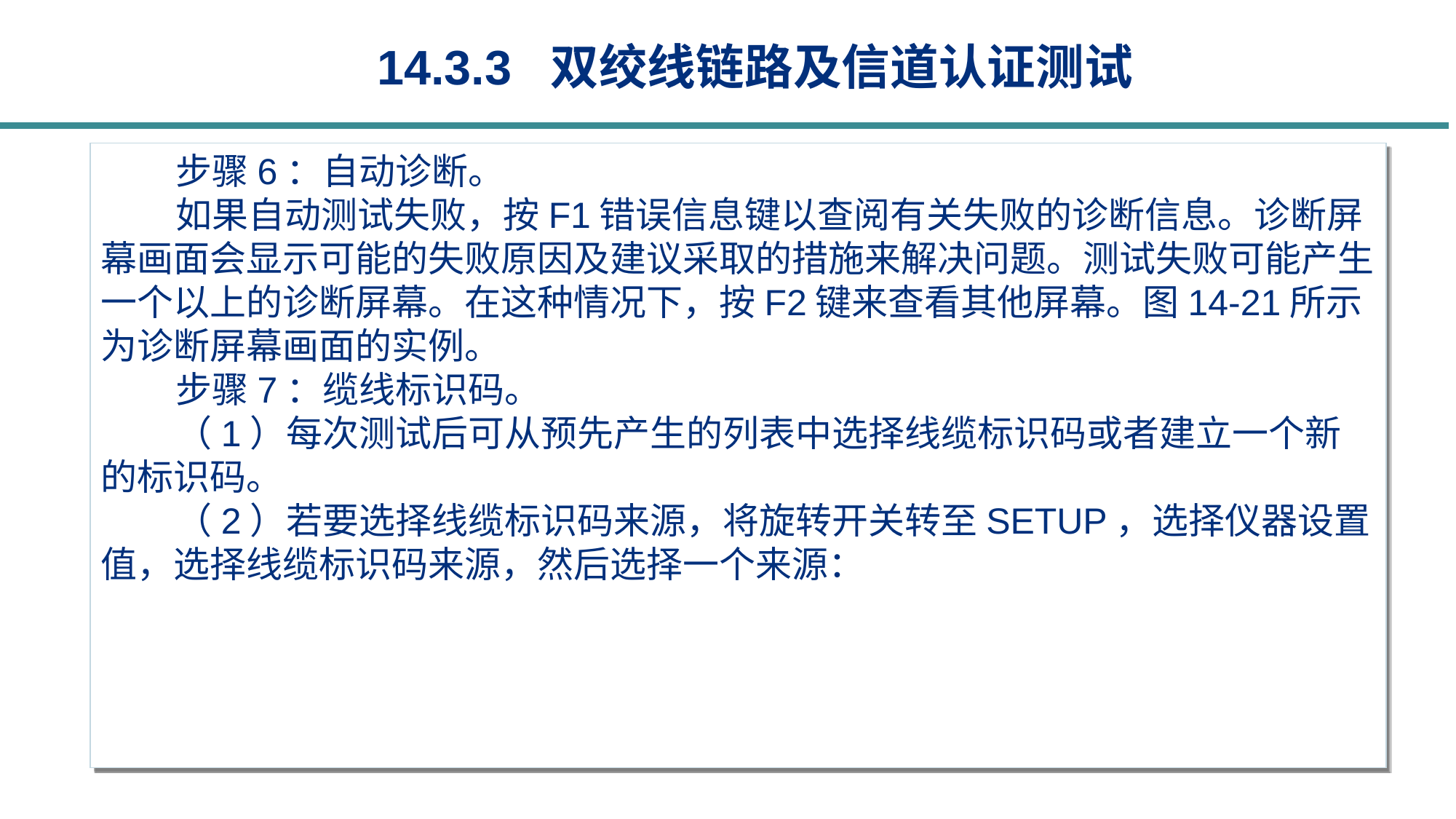

14.3.3  双绞线链路及信道认证测试
步骤6：自动诊断。
如果自动测试失败，按F1错误信息键以查阅有关失败的诊断信息。诊断屏幕画面会显示可能的失败原因及建议采取的措施来解决问题。测试失败可能产生一个以上的诊断屏幕。在这种情况下，按F2键来查看其他屏幕。图14-21所示为诊断屏幕画面的实例。
步骤7：缆线标识码。
（1）每次测试后可从预先产生的列表中选择线缆标识码或者建立一个新的标识码。
（2）若要选择线缆标识码来源，将旋转开关转至SETUP，选择仪器设置值，选择线缆标识码来源，然后选择一个来源：